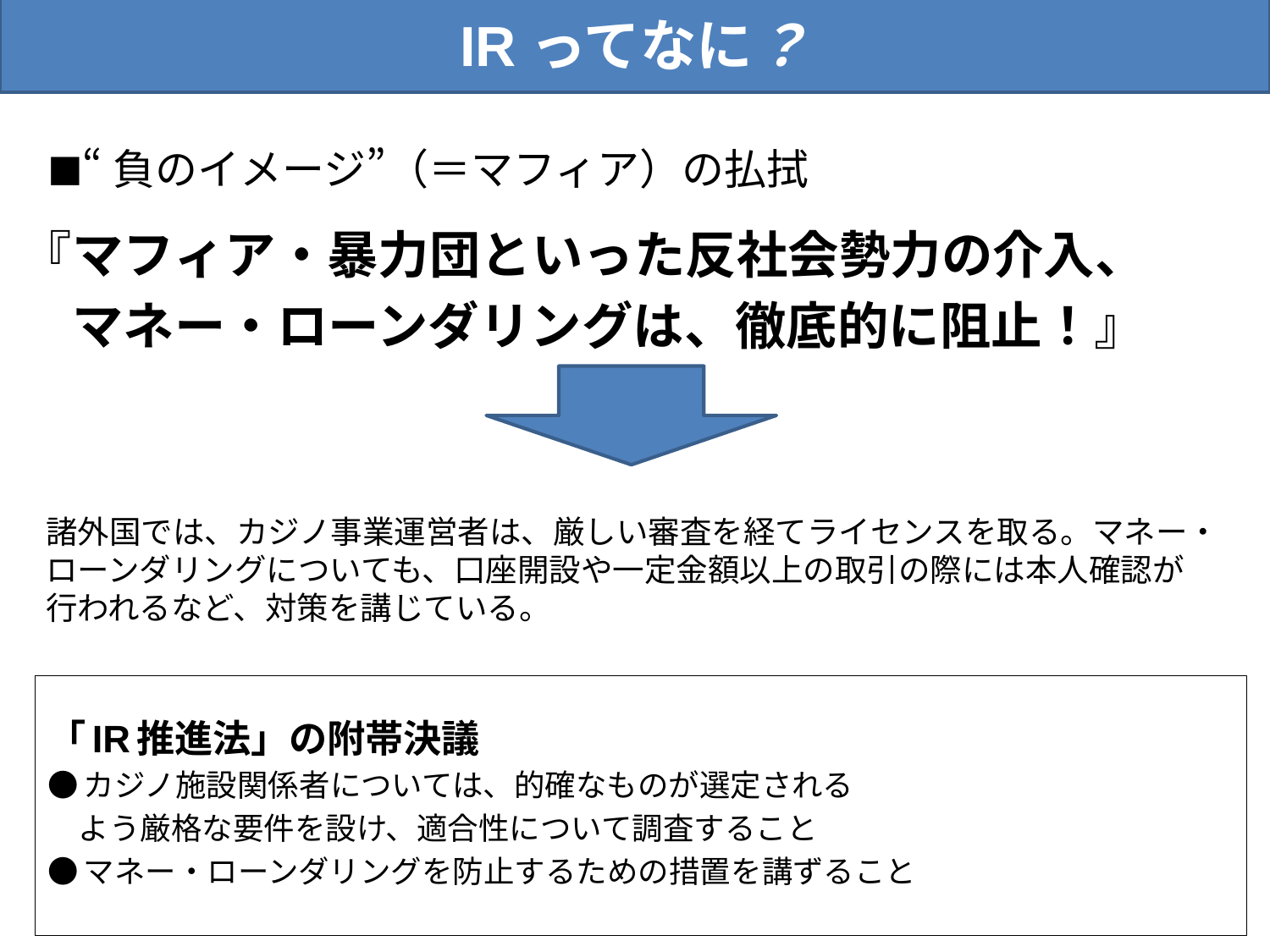

IRってなに？
■“負のイメージ”（＝マフィア）の払拭
『マフィア・暴力団といった反社会勢力の介入、
　マネー・ローンダリングは、徹底的に阻止！』

諸外国では、カジノ事業運営者は、厳しい審査を経てライセンスを取る。マネー・ローンダリングについても、口座開設や一定金額以上の取引の際には本人確認が　行われるなど、対策を講じている。
「IR推進法」の附帯決議
●カジノ施設関係者については、的確なものが選定される
　よう厳格な要件を設け、適合性について調査すること
●マネー・ローンダリングを防止するための措置を講ずること